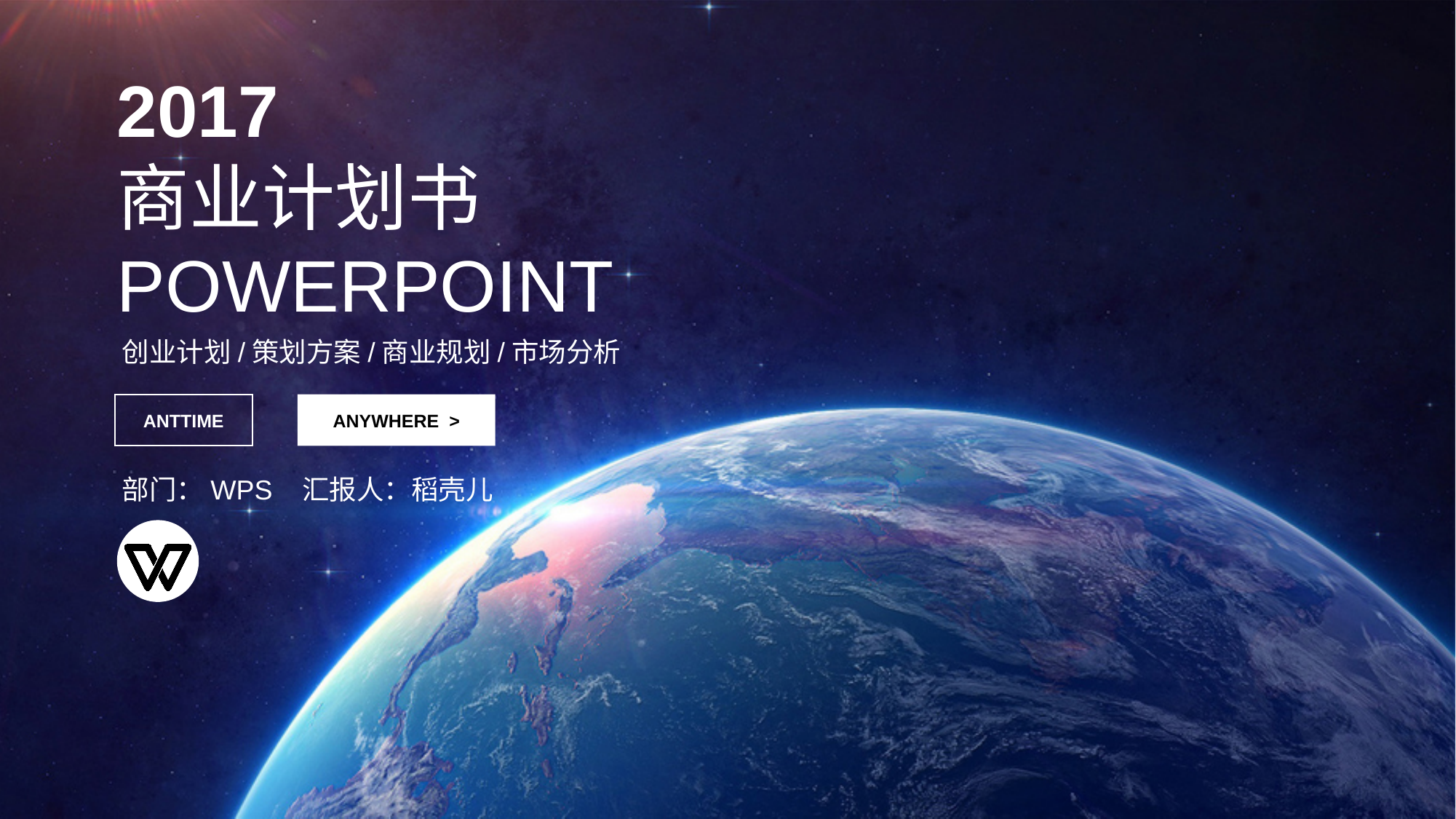

2017
商业计划书
POWERPOINT
创业计划/策划方案/商业规划/市场分析
ANTTIME
ANYWHERE  >
部门：WPS   汇报人：稻壳儿